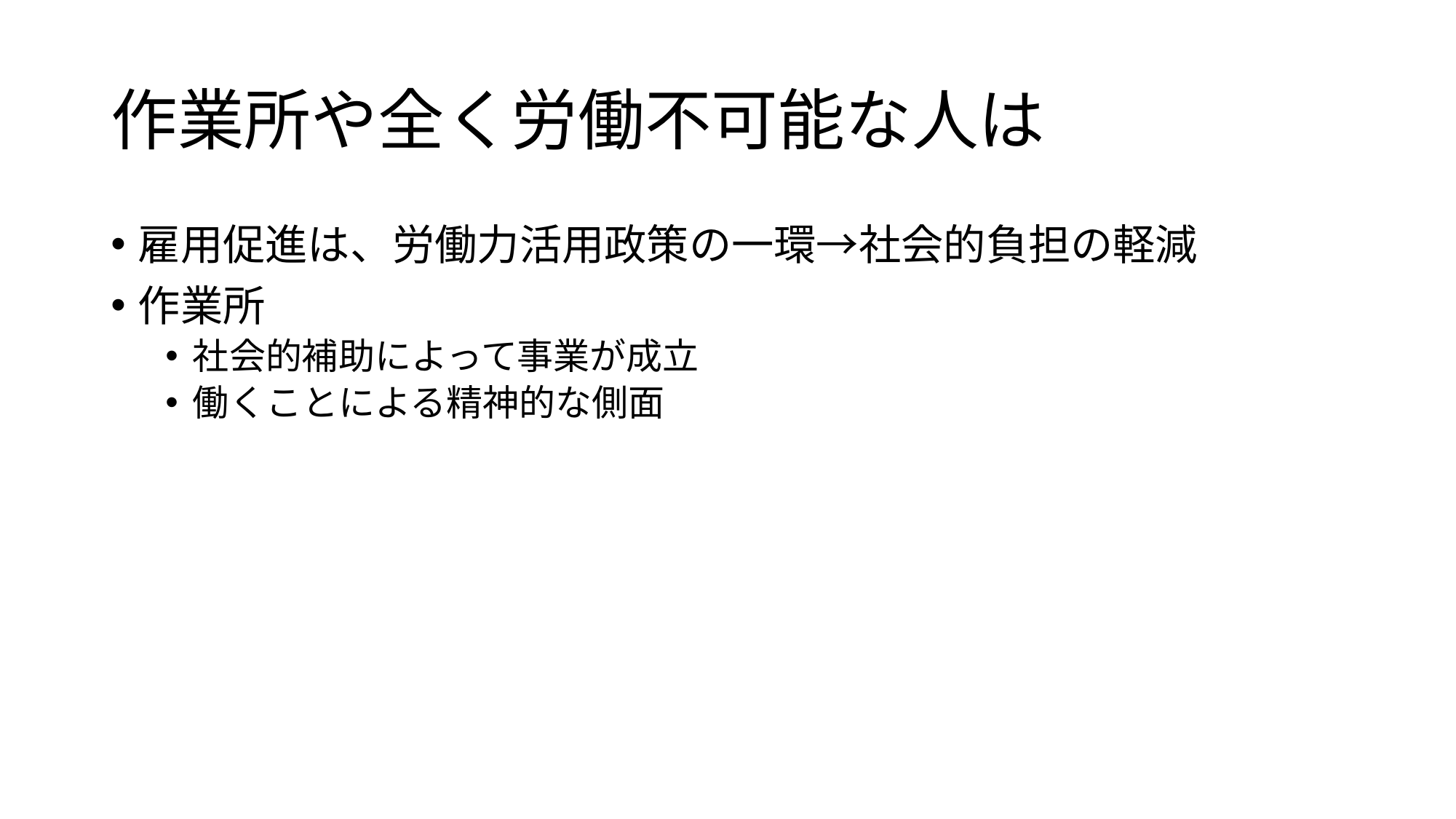

# 作業所や全く労働不可能な人は
雇用促進は、労働力活用政策の一環→社会的負担の軽減
作業所
社会的補助によって事業が成立
働くことによる精神的な側面